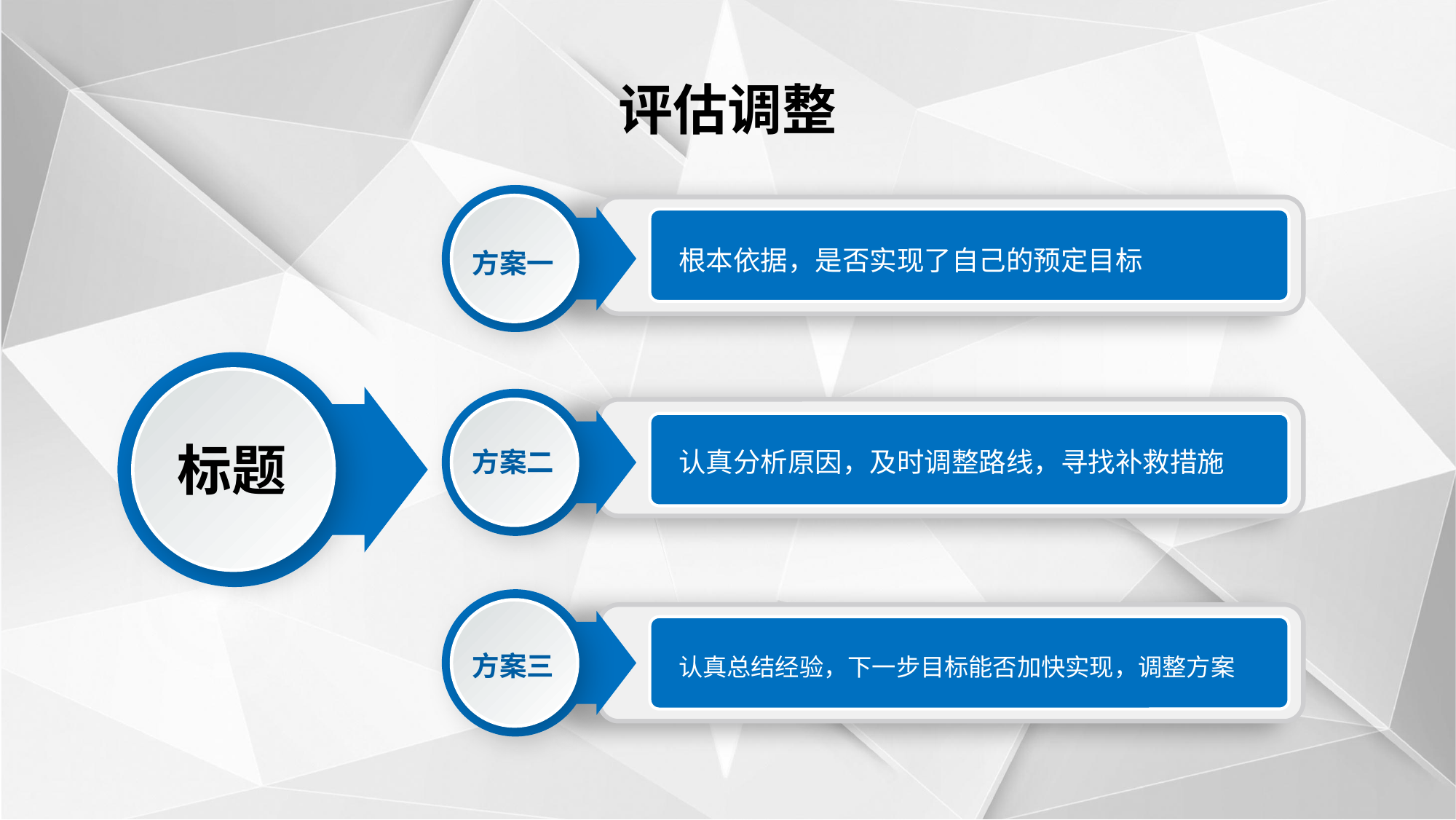

评估调整

方案一
根本依据，是否实现了自己的预定目标

标题
方案二
认真分析原因，及时调整路线，寻找补救措施

方案三
认真总结经验，下一步目标能否加快实现，调整方案
延迟符